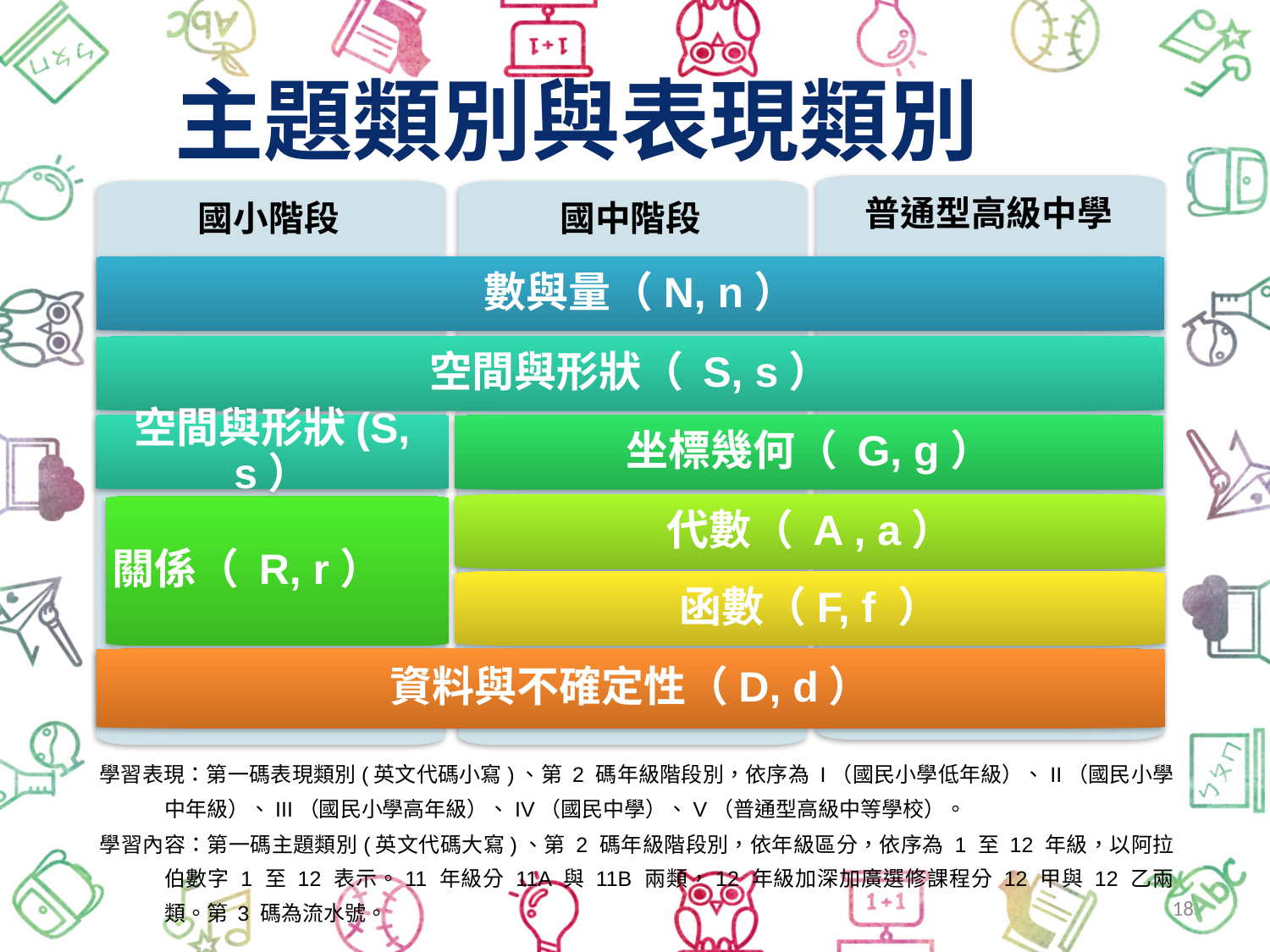

# 主題類別與表現類別(續)
普通型高級中學
國小階段
國中階段
 數與量（N, n）
空間與形狀（ S, s）
空間與形狀(S, s）
坐標幾何（ G, g）
代數（ A , a）
關係（ R, r）
函數（F, f ）
資料與不確定性（D, d）
學習表現：第一碼表現類別(英文代碼小寫)、第 2 碼年級階段別，依序為 I（國民小學低年級）、II（國民小學中年級）、III（國民小學高年級）、IV（國民中學）、V（普通型高級中等學校）。
學習內容：第一碼主題類別(英文代碼大寫)、第 2 碼年級階段別，依年級區分，依序為 1 至 12 年級，以阿拉伯數字 1 至 12 表示。11 年級分 11A 與 11B 兩類，12 年級加深加廣選修課程分 12 甲與 12 乙兩類。第 3 碼為流水號。
18